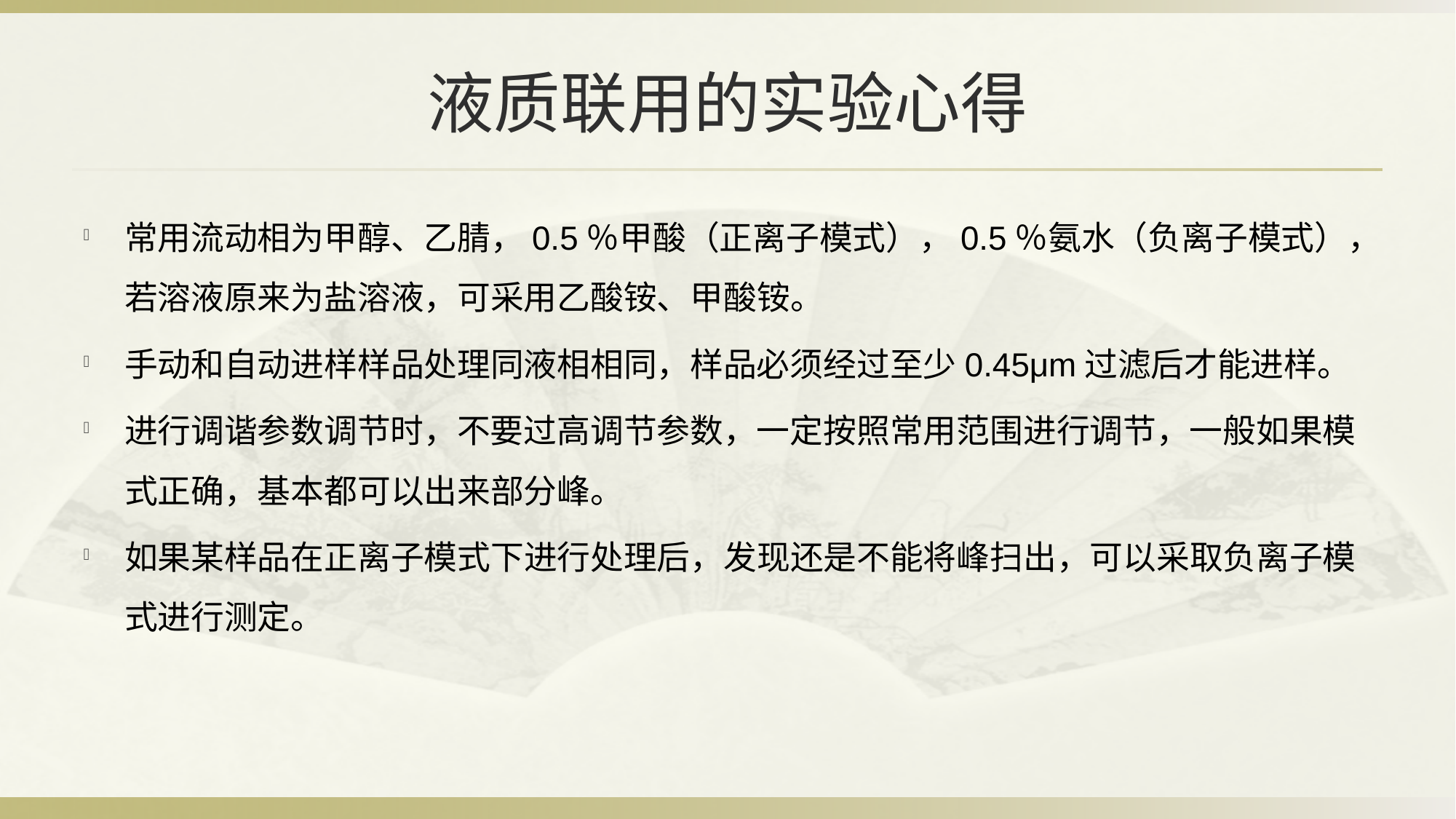

# 液质联用的实验心得
常用流动相为甲醇、乙腈，0.5％甲酸（正离子模式），0.5％氨水（负离子模式），若溶液原来为盐溶液，可采用乙酸铵、甲酸铵。
手动和自动进样样品处理同液相相同，样品必须经过至少0.45μm过滤后才能进样。
进行调谐参数调节时，不要过高调节参数，一定按照常用范围进行调节，一般如果模式正确，基本都可以出来部分峰。
如果某样品在正离子模式下进行处理后，发现还是不能将峰扫出，可以采取负离子模式进行测定。